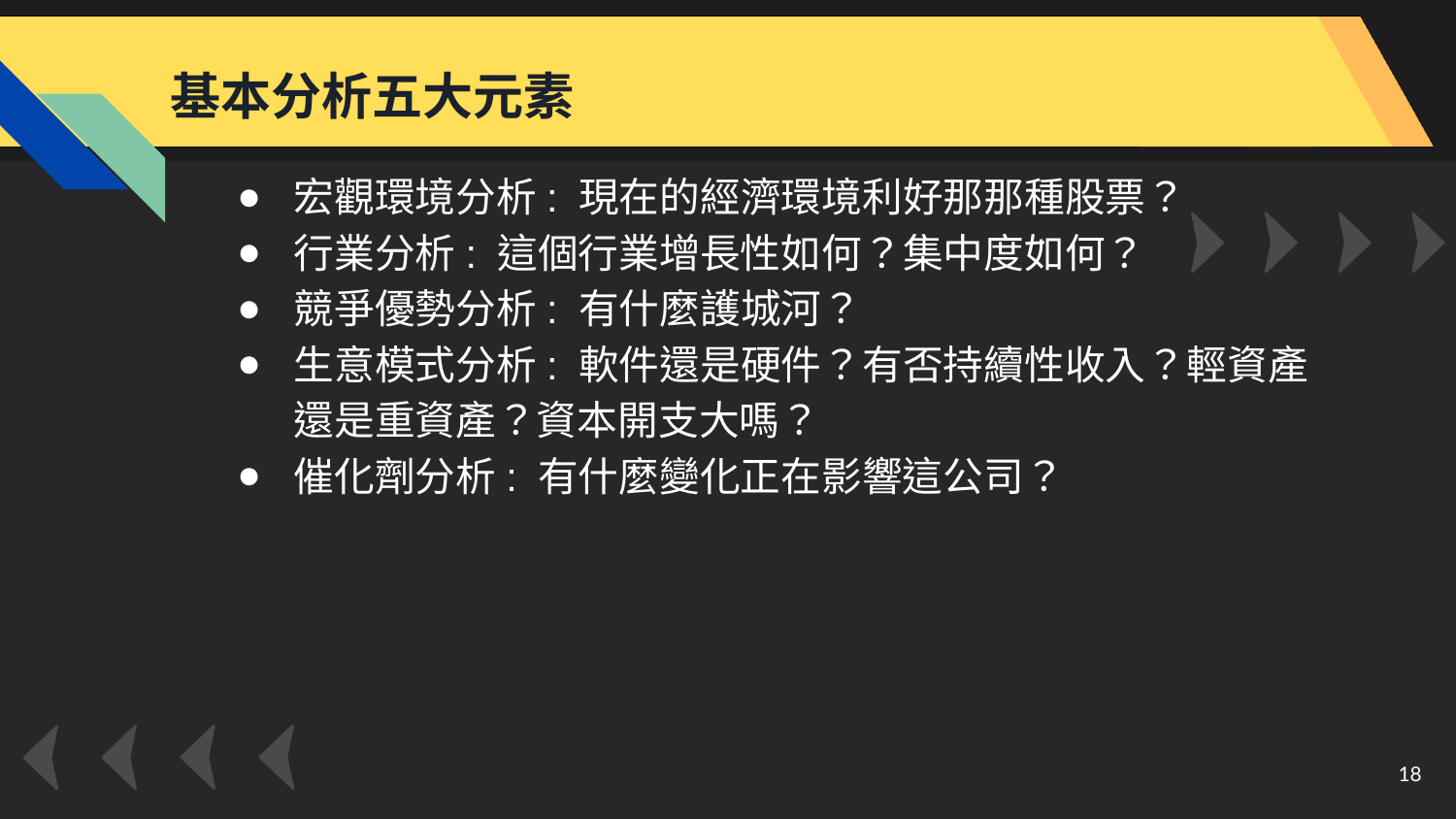

基本分析五大元素

宏觀環境分析: 現在的經濟環境利好那那種股票？
行業分析: 這個行業增長性如何？集中度如何？
競爭優勢分析: 有什麼護城河？
生意模式分析: 軟件還是硬件？有否持續性收入？輕資產還是重資產？資本開支大嗎？
催化劑分析: 有什麼變化正在影響這公司？

18